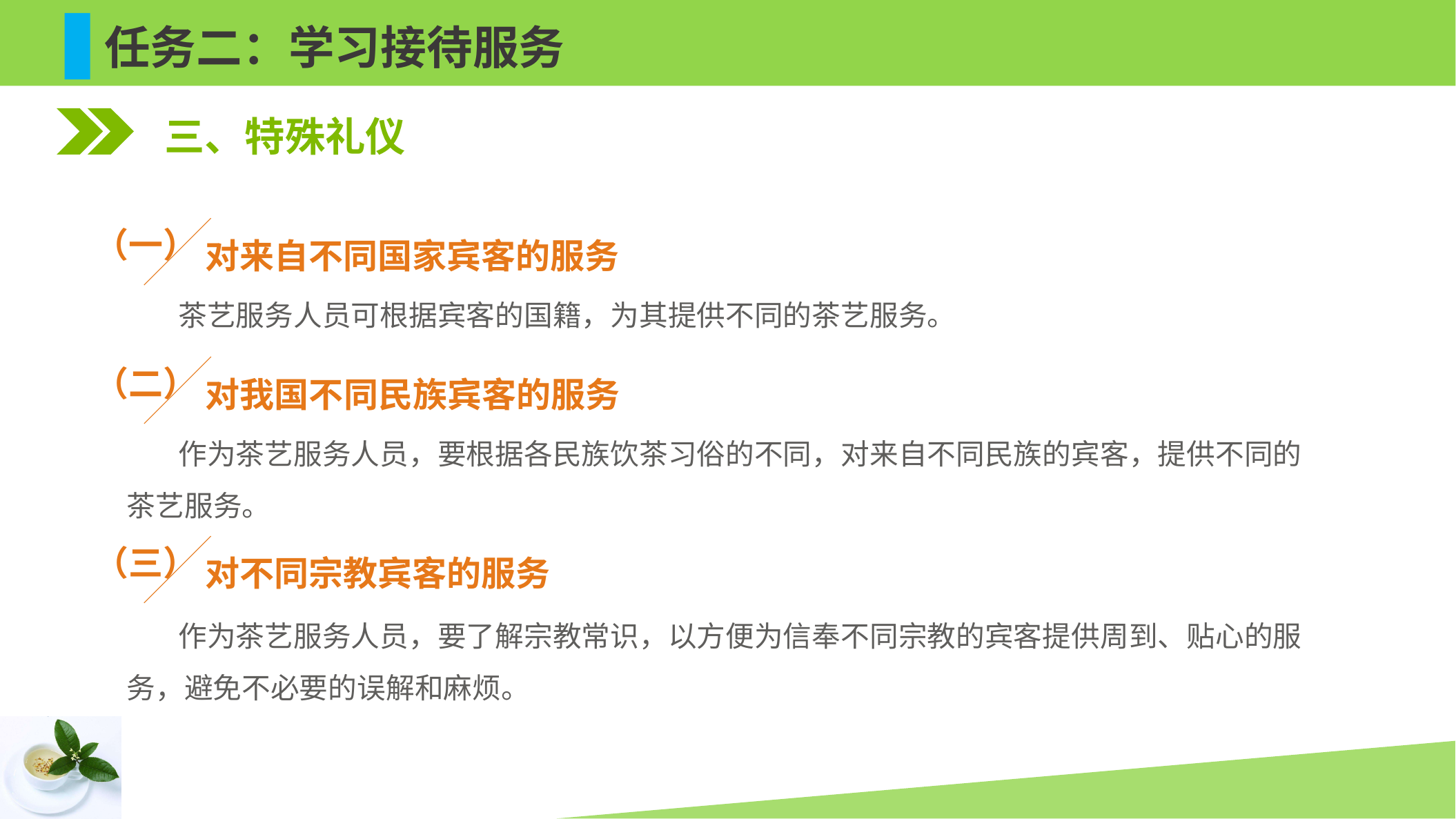

任务二：学习接待服务
三、特殊礼仪

（一）
对来自不同国家宾客的服务
       茶艺服务人员可根据宾客的国籍，为其提供不同的茶艺服务。
（二）
对我国不同民族宾客的服务
       作为茶艺服务人员，要根据各民族饮茶习俗的不同，对来自不同民族的宾客，提供不同的茶艺服务。
（三）
对不同宗教宾客的服务
       作为茶艺服务人员，要了解宗教常识，以方便为信奉不同宗教的宾客提供周到、贴心的服务，避免不必要的误解和麻烦。